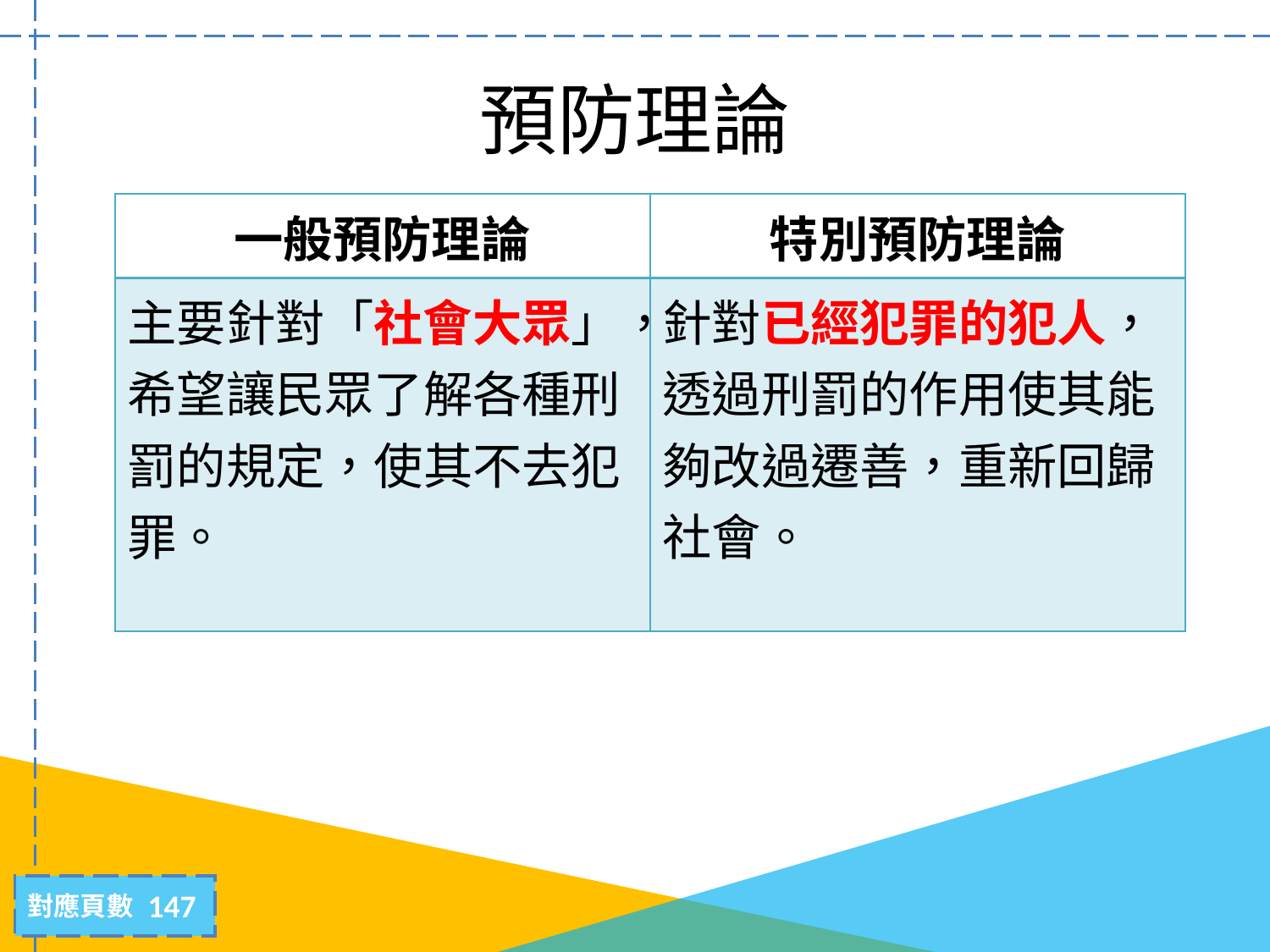

# 預防理論
| 一般預防理論 | 特別預防理論 |
| --- | --- |
| 主要針對「社會大眾」，希望讓民眾了解各種刑罰的規定，使其不去犯罪。 | 針對已經犯罪的犯人，透過刑罰的作用使其能夠改過遷善，重新回歸社會。 |
147